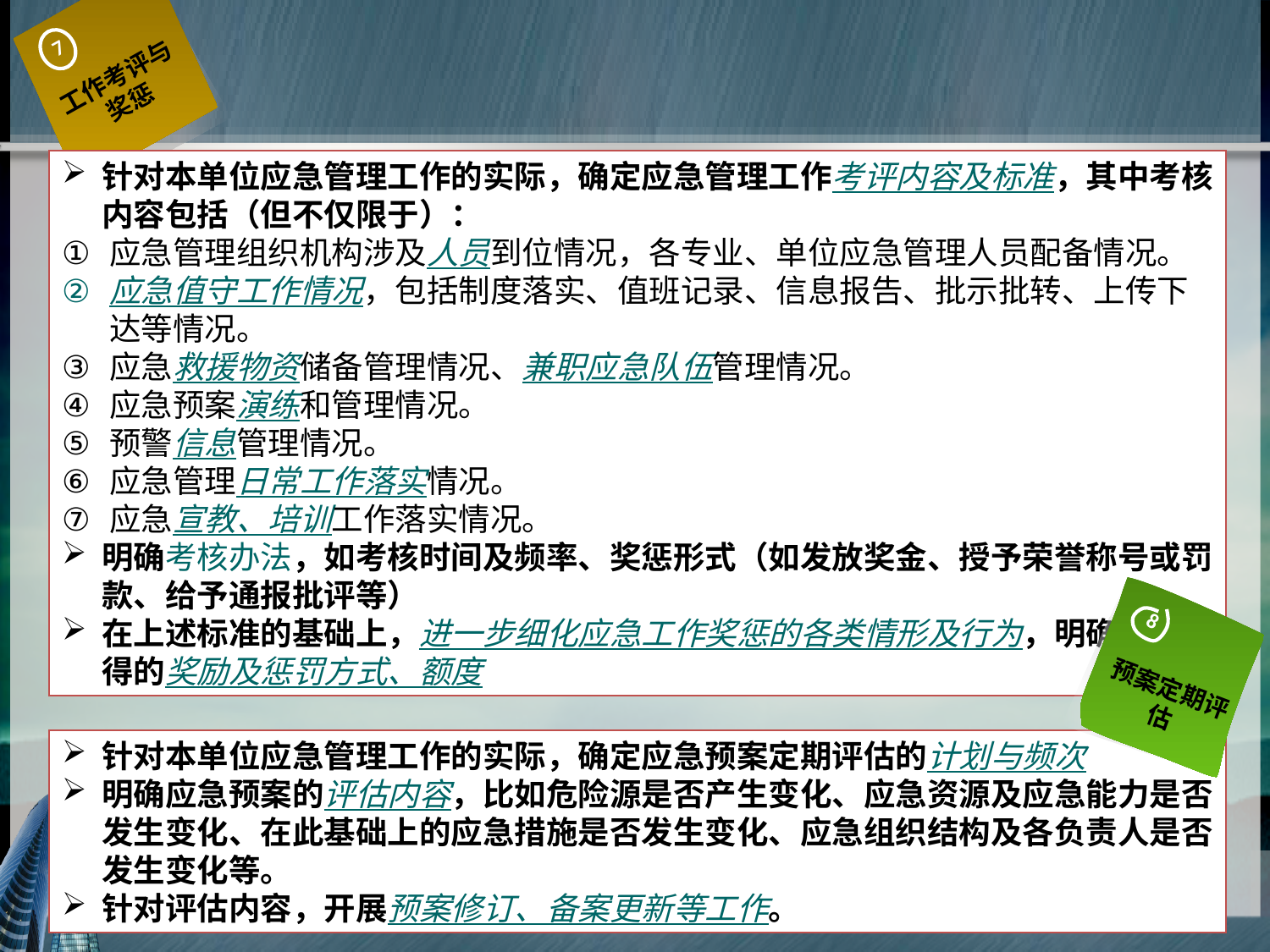

7

工作考评与奖惩
针对本单位应急管理工作的实际，确定应急管理工作考评内容及标准，其中考核内容包括（但不仅限于）：
应急管理组织机构涉及人员到位情况，各专业、单位应急管理人员配备情况。
应急值守工作情况，包括制度落实、值班记录、信息报告、批示批转、上传下达等情况。
应急救援物资储备管理情况、兼职应急队伍管理情况。
应急预案演练和管理情况。
预警信息管理情况。
应急管理日常工作落实情况。
应急宣教、培训工作落实情况。
明确考核办法，如考核时间及频率、奖惩形式（如发放奖金、授予荣誉称号或罚款、给予通报批评等）
在上述标准的基础上，进一步细化应急工作奖惩的各类情形及行为，明确其所应得的奖励及惩罚方式、额度

8

预案定期评估
针对本单位应急管理工作的实际，确定应急预案定期评估的计划与频次
明确应急预案的评估内容，比如危险源是否产生变化、应急资源及应急能力是否发生变化、在此基础上的应急措施是否发生变化、应急组织结构及各负责人是否发生变化等。
针对评估内容，开展预案修订、备案更新等工作。